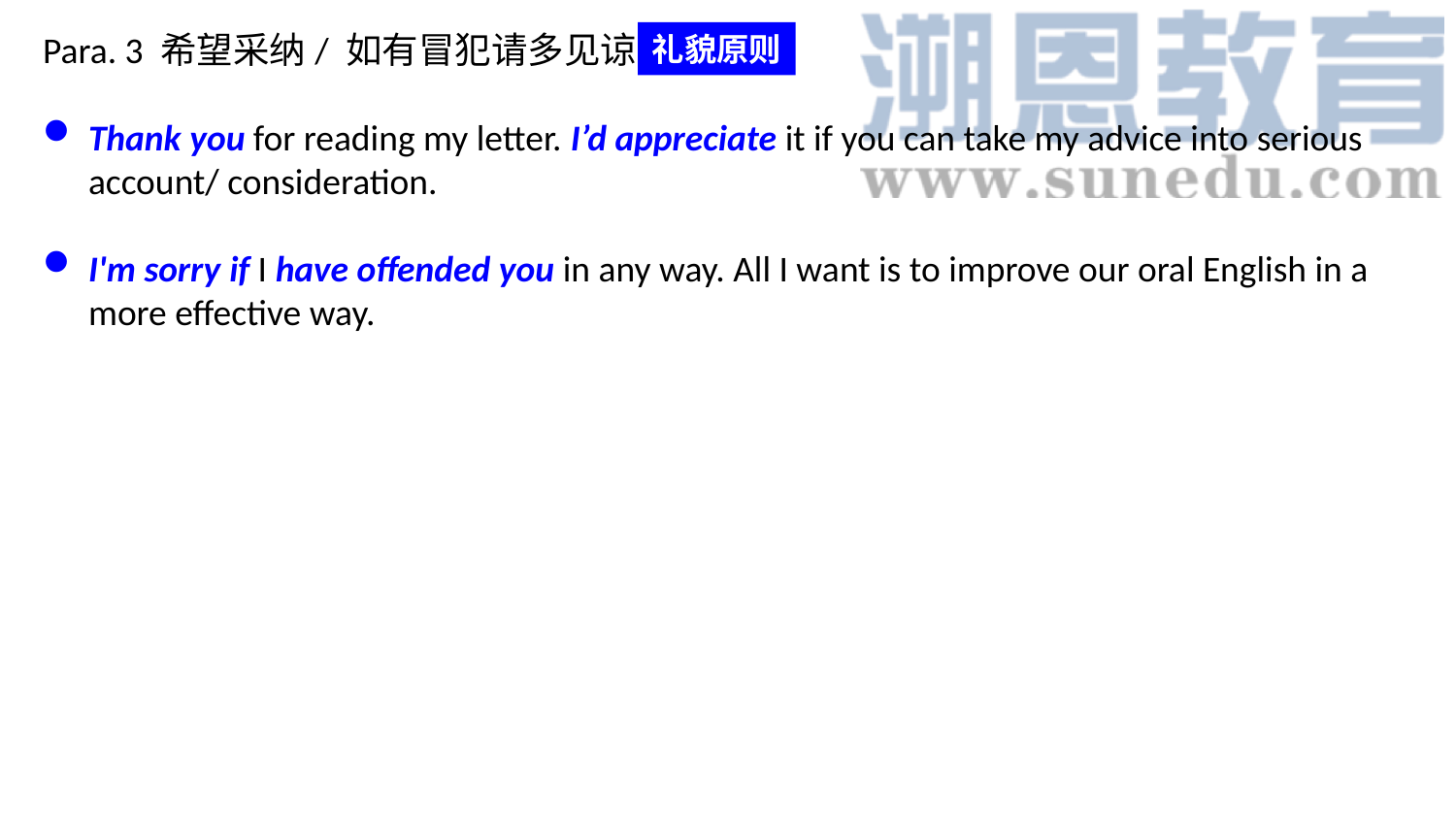

Para. 3 希望采纳/ 如有冒犯请多见谅

Thank you for reading my letter. I’d appreciate it if you can take my advice into serious account/ consideration.

I'm sorry if I have offended you in any way. All I want is to improve our oral English in a more effective way.
礼貌原则